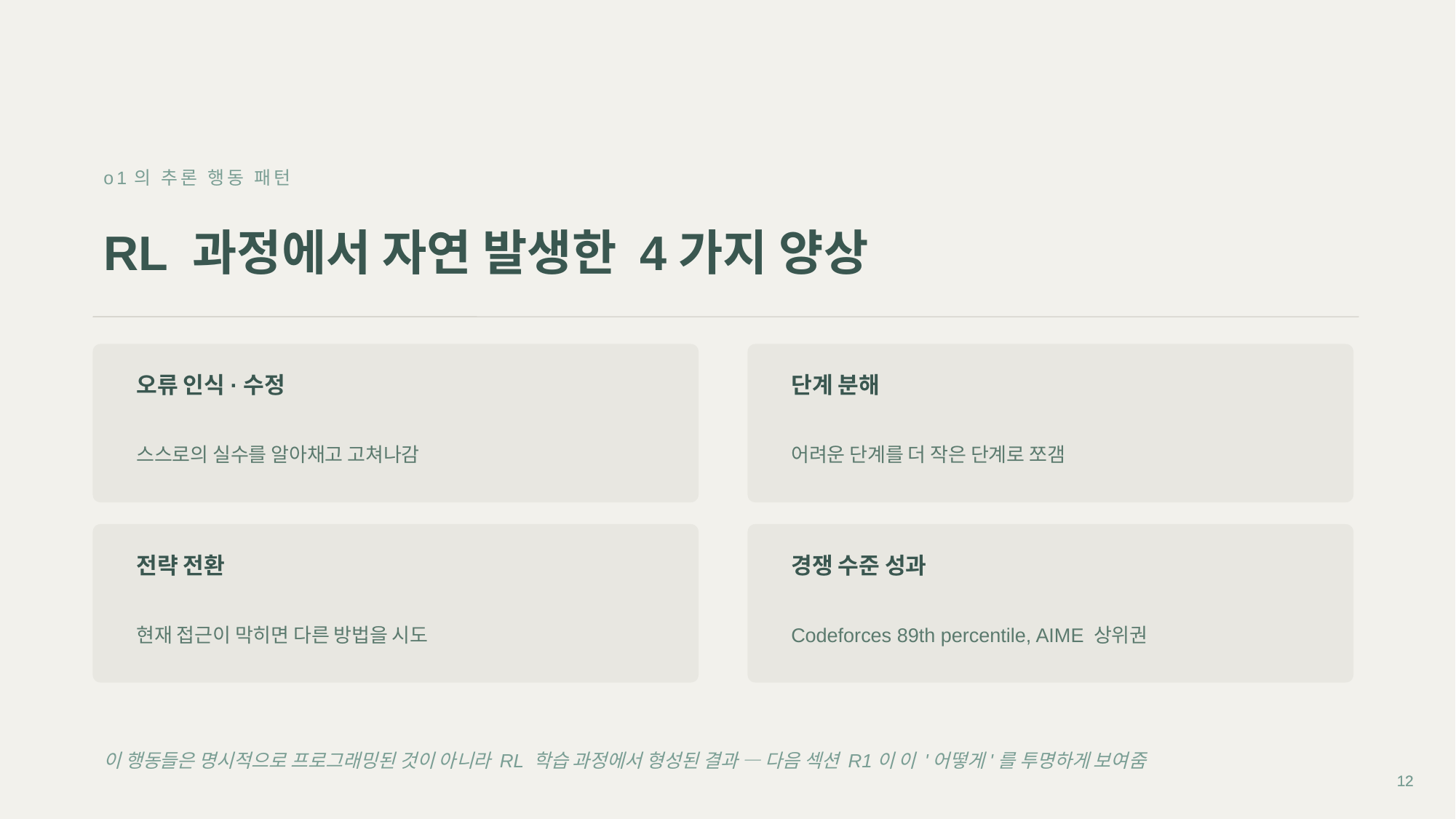

o1의 추론 행동 패턴
RL 과정에서 자연 발생한 4가지 양상

오류 인식·수정
단계 분해
스스로의 실수를 알아채고 고쳐나감
어려운 단계를 더 작은 단계로 쪼갬

전략 전환
경쟁 수준 성과
현재 접근이 막히면 다른 방법을 시도
Codeforces 89th percentile, AIME 상위권
이 행동들은 명시적으로 프로그래밍된 것이 아니라 RL 학습 과정에서 형성된 결과 — 다음 섹션 R1이 이 '어떻게'를 투명하게 보여줌
12
12